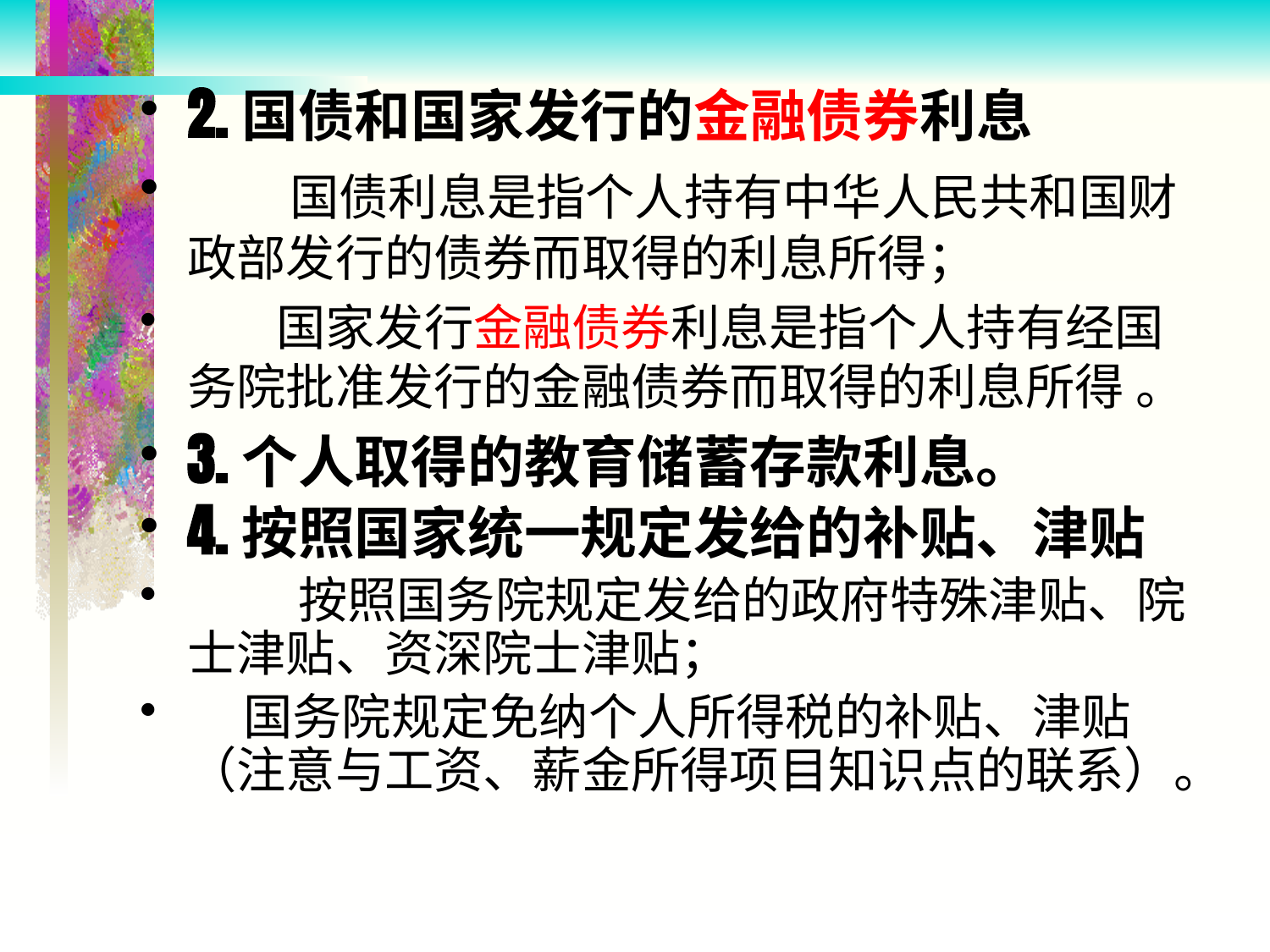

2.国债和国家发行的金融债券利息
       国债利息是指个人持有中华人民共和国财政部发行的债券而取得的利息所得；
       国家发行金融债券利息是指个人持有经国务院批准发行的金融债券而取得的利息所得 。
3.个人取得的教育储蓄存款利息。
4.按照国家统一规定发给的补贴、津贴
         按照国务院规定发给的政府特殊津贴、院士津贴、资深院士津贴；
    国务院规定免纳个人所得税的补贴、津贴（注意与工资、薪金所得项目知识点的联系）。